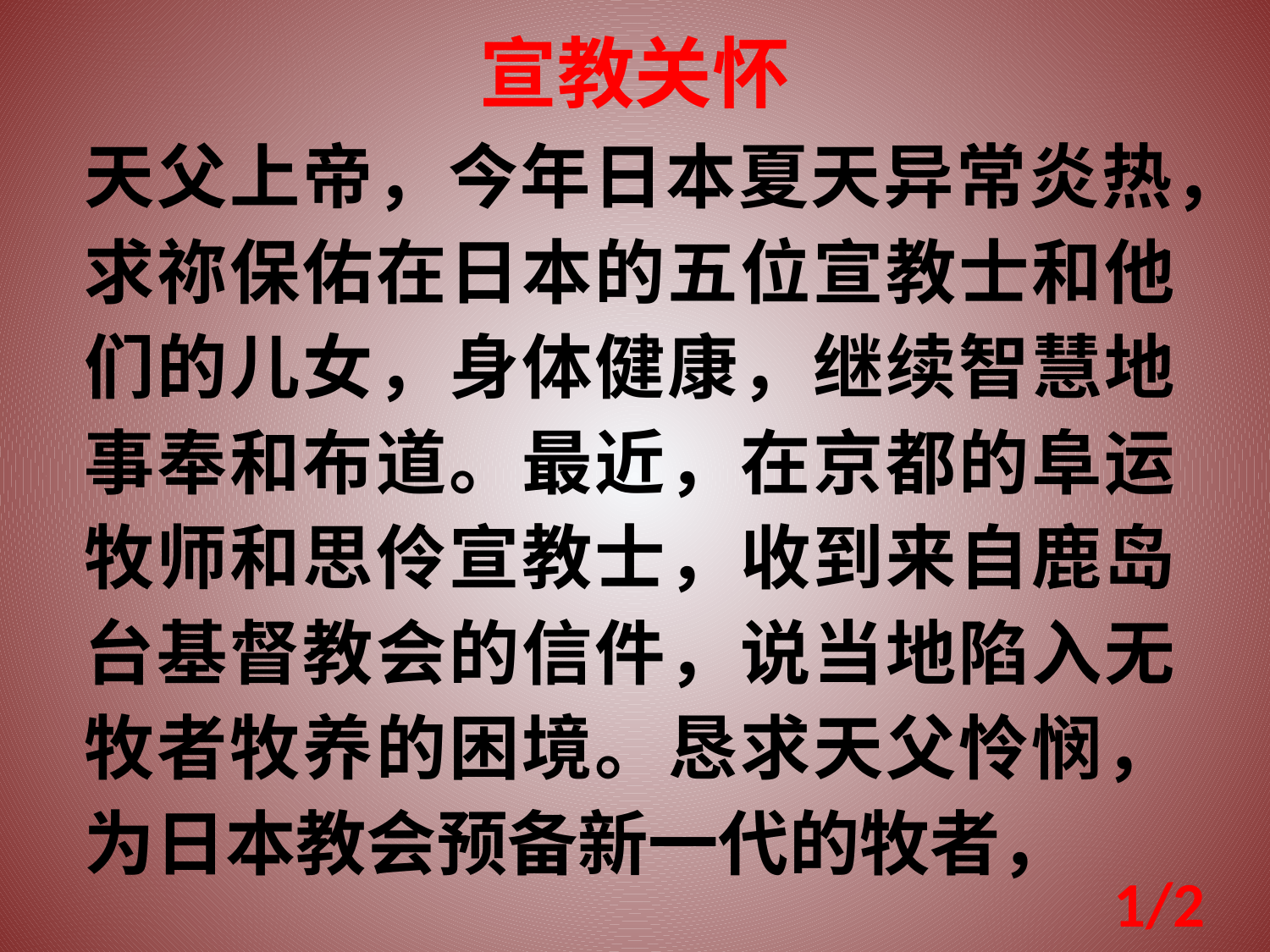

宣教关怀
天父上帝，今年日本夏天异常炎热，求祢保佑在日本的五位宣教士和他们的儿女，身体健康，继续智慧地事奉和布道。最近，在京都的阜运牧师和思伶宣教士，收到来自鹿岛台基督教会的信件，说当地陷入无牧者牧养的困境。恳求天父怜悯，为日本教会预备新一代的牧者，
1/2